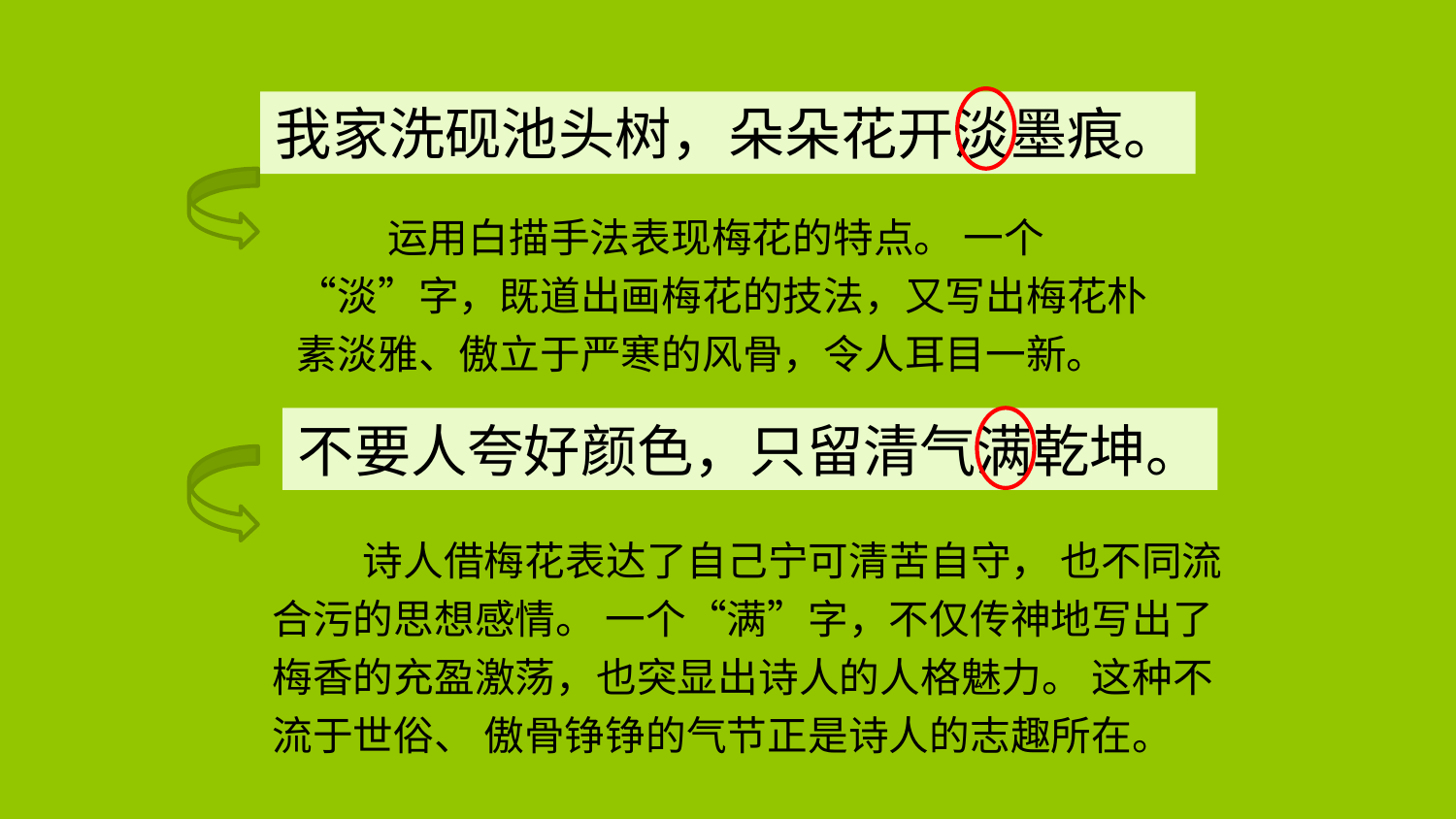

我家洗砚池头树，朵朵花开淡墨痕。

         运用白描手法表现梅花的特点。 一个“淡”字，既道出画梅花的技法，又写出梅花朴素淡雅、傲立于严寒的风骨，令人耳目一新。
不要人夸好颜色，只留清气满乾坤。

         诗人借梅花表达了自己宁可清苦自守， 也不同流合污的思想感情。 一个“满”字，不仅传神地写出了梅香的充盈激荡，也突显出诗人的人格魅力。 这种不流于世俗、 傲骨铮铮的气节正是诗人的志趣所在。